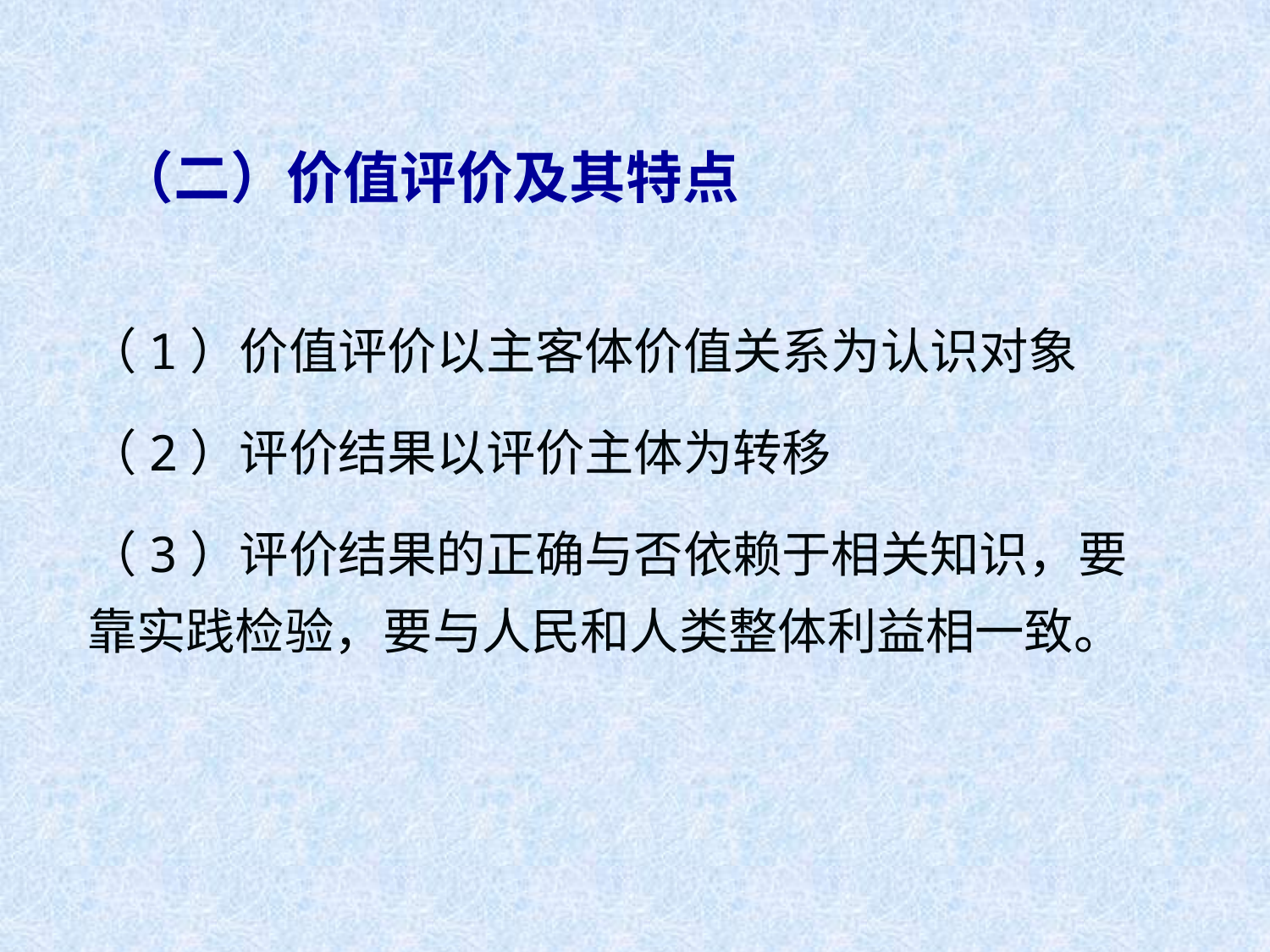

（二）价值评价及其特点
（1）价值评价以主客体价值关系为认识对象
（2）评价结果以评价主体为转移
（3）评价结果的正确与否依赖于相关知识，要靠实践检验，要与人民和人类整体利益相一致。